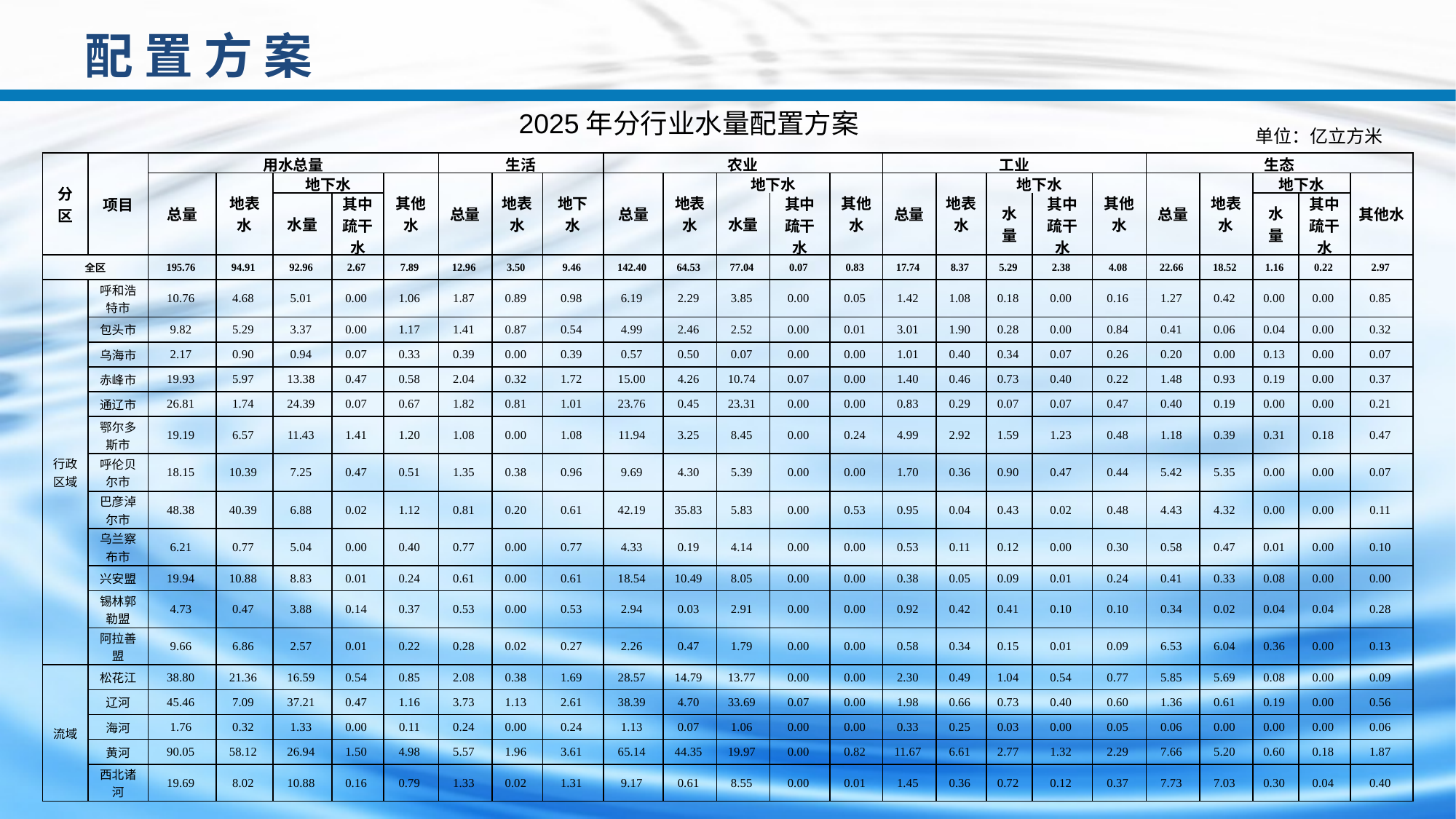

配 置 方 案

2025年分行业水量配置方案
单位：亿立方米
| 分区 | 项目 | 用水总量 |  |  |  |  | 生活 |  |  | 农业 |  |  |  |  | 工业 |  |  |  |  | 生态 |  |  |  |  |
| --- | --- | --- | --- | --- | --- | --- | --- | --- | --- | --- | --- | --- | --- | --- | --- | --- | --- | --- | --- | --- | --- | --- | --- | --- |
|  |  | 总量 | 地表水 | 地下水 |  | 其他水 | 总量 | 地表水 | 地下水 | 总量 | 地表水 | 地下水 |  | 其他水 | 总量 | 地表水 | 地下水 |  | 其他水 | 总量 | 地表水 | 地下水 |  | 其他水 |
|  |  |  |  | 水量 | 其中疏干水 |  |  |  |  |  |  | 水量 | 其中疏干水 |  |  |  | 水量 | 其中疏干水 |  |  |  | 水量 | 其中疏干水 |  |
| 全区 |  | 195.76 | 94.91 | 92.96 | 2.67 | 7.89 | 12.96 | 3.50 | 9.46 | 142.40 | 64.53 | 77.04 | 0.07 | 0.83 | 17.74 | 8.37 | 5.29 | 2.38 | 4.08 | 22.66 | 18.52 | 1.16 | 0.22 | 2.97 |
| 行政区域 | 呼和浩特市 | 10.76 | 4.68 | 5.01 | 0.00 | 1.06 | 1.87 | 0.89 | 0.98 | 6.19 | 2.29 | 3.85 | 0.00 | 0.05 | 1.42 | 1.08 | 0.18 | 0.00 | 0.16 | 1.27 | 0.42 | 0.00 | 0.00 | 0.85 |
|  | 包头市 | 9.82 | 5.29 | 3.37 | 0.00 | 1.17 | 1.41 | 0.87 | 0.54 | 4.99 | 2.46 | 2.52 | 0.00 | 0.01 | 3.01 | 1.90 | 0.28 | 0.00 | 0.84 | 0.41 | 0.06 | 0.04 | 0.00 | 0.32 |
|  | 乌海市 | 2.17 | 0.90 | 0.94 | 0.07 | 0.33 | 0.39 | 0.00 | 0.39 | 0.57 | 0.50 | 0.07 | 0.00 | 0.00 | 1.01 | 0.40 | 0.34 | 0.07 | 0.26 | 0.20 | 0.00 | 0.13 | 0.00 | 0.07 |
|  | 赤峰市 | 19.93 | 5.97 | 13.38 | 0.47 | 0.58 | 2.04 | 0.32 | 1.72 | 15.00 | 4.26 | 10.74 | 0.07 | 0.00 | 1.40 | 0.46 | 0.73 | 0.40 | 0.22 | 1.48 | 0.93 | 0.19 | 0.00 | 0.37 |
|  | 通辽市 | 26.81 | 1.74 | 24.39 | 0.07 | 0.67 | 1.82 | 0.81 | 1.01 | 23.76 | 0.45 | 23.31 | 0.00 | 0.00 | 0.83 | 0.29 | 0.07 | 0.07 | 0.47 | 0.40 | 0.19 | 0.00 | 0.00 | 0.21 |
|  | 鄂尔多斯市 | 19.19 | 6.57 | 11.43 | 1.41 | 1.20 | 1.08 | 0.00 | 1.08 | 11.94 | 3.25 | 8.45 | 0.00 | 0.24 | 4.99 | 2.92 | 1.59 | 1.23 | 0.48 | 1.18 | 0.39 | 0.31 | 0.18 | 0.47 |
|  | 呼伦贝尔市 | 18.15 | 10.39 | 7.25 | 0.47 | 0.51 | 1.35 | 0.38 | 0.96 | 9.69 | 4.30 | 5.39 | 0.00 | 0.00 | 1.70 | 0.36 | 0.90 | 0.47 | 0.44 | 5.42 | 5.35 | 0.00 | 0.00 | 0.07 |
|  | 巴彦淖尔市 | 48.38 | 40.39 | 6.88 | 0.02 | 1.12 | 0.81 | 0.20 | 0.61 | 42.19 | 35.83 | 5.83 | 0.00 | 0.53 | 0.95 | 0.04 | 0.43 | 0.02 | 0.48 | 4.43 | 4.32 | 0.00 | 0.00 | 0.11 |
|  | 乌兰察布市 | 6.21 | 0.77 | 5.04 | 0.00 | 0.40 | 0.77 | 0.00 | 0.77 | 4.33 | 0.19 | 4.14 | 0.00 | 0.00 | 0.53 | 0.11 | 0.12 | 0.00 | 0.30 | 0.58 | 0.47 | 0.01 | 0.00 | 0.10 |
|  | 兴安盟 | 19.94 | 10.88 | 8.83 | 0.01 | 0.24 | 0.61 | 0.00 | 0.61 | 18.54 | 10.49 | 8.05 | 0.00 | 0.00 | 0.38 | 0.05 | 0.09 | 0.01 | 0.24 | 0.41 | 0.33 | 0.08 | 0.00 | 0.00 |
|  | 锡林郭勒盟 | 4.73 | 0.47 | 3.88 | 0.14 | 0.37 | 0.53 | 0.00 | 0.53 | 2.94 | 0.03 | 2.91 | 0.00 | 0.00 | 0.92 | 0.42 | 0.41 | 0.10 | 0.10 | 0.34 | 0.02 | 0.04 | 0.04 | 0.28 |
|  | 阿拉善盟 | 9.66 | 6.86 | 2.57 | 0.01 | 0.22 | 0.28 | 0.02 | 0.27 | 2.26 | 0.47 | 1.79 | 0.00 | 0.00 | 0.58 | 0.34 | 0.15 | 0.01 | 0.09 | 6.53 | 6.04 | 0.36 | 0.00 | 0.13 |
| 流域 | 松花江 | 38.80 | 21.36 | 16.59 | 0.54 | 0.85 | 2.08 | 0.38 | 1.69 | 28.57 | 14.79 | 13.77 | 0.00 | 0.00 | 2.30 | 0.49 | 1.04 | 0.54 | 0.77 | 5.85 | 5.69 | 0.08 | 0.00 | 0.09 |
|  | 辽河 | 45.46 | 7.09 | 37.21 | 0.47 | 1.16 | 3.73 | 1.13 | 2.61 | 38.39 | 4.70 | 33.69 | 0.07 | 0.00 | 1.98 | 0.66 | 0.73 | 0.40 | 0.60 | 1.36 | 0.61 | 0.19 | 0.00 | 0.56 |
|  | 海河 | 1.76 | 0.32 | 1.33 | 0.00 | 0.11 | 0.24 | 0.00 | 0.24 | 1.13 | 0.07 | 1.06 | 0.00 | 0.00 | 0.33 | 0.25 | 0.03 | 0.00 | 0.05 | 0.06 | 0.00 | 0.00 | 0.00 | 0.06 |
|  | 黄河 | 90.05 | 58.12 | 26.94 | 1.50 | 4.98 | 5.57 | 1.96 | 3.61 | 65.14 | 44.35 | 19.97 | 0.00 | 0.82 | 11.67 | 6.61 | 2.77 | 1.32 | 2.29 | 7.66 | 5.20 | 0.60 | 0.18 | 1.87 |
|  | 西北诸河 | 19.69 | 8.02 | 10.88 | 0.16 | 0.79 | 1.33 | 0.02 | 1.31 | 9.17 | 0.61 | 8.55 | 0.00 | 0.01 | 1.45 | 0.36 | 0.72 | 0.12 | 0.37 | 7.73 | 7.03 | 0.30 | 0.04 | 0.40 |